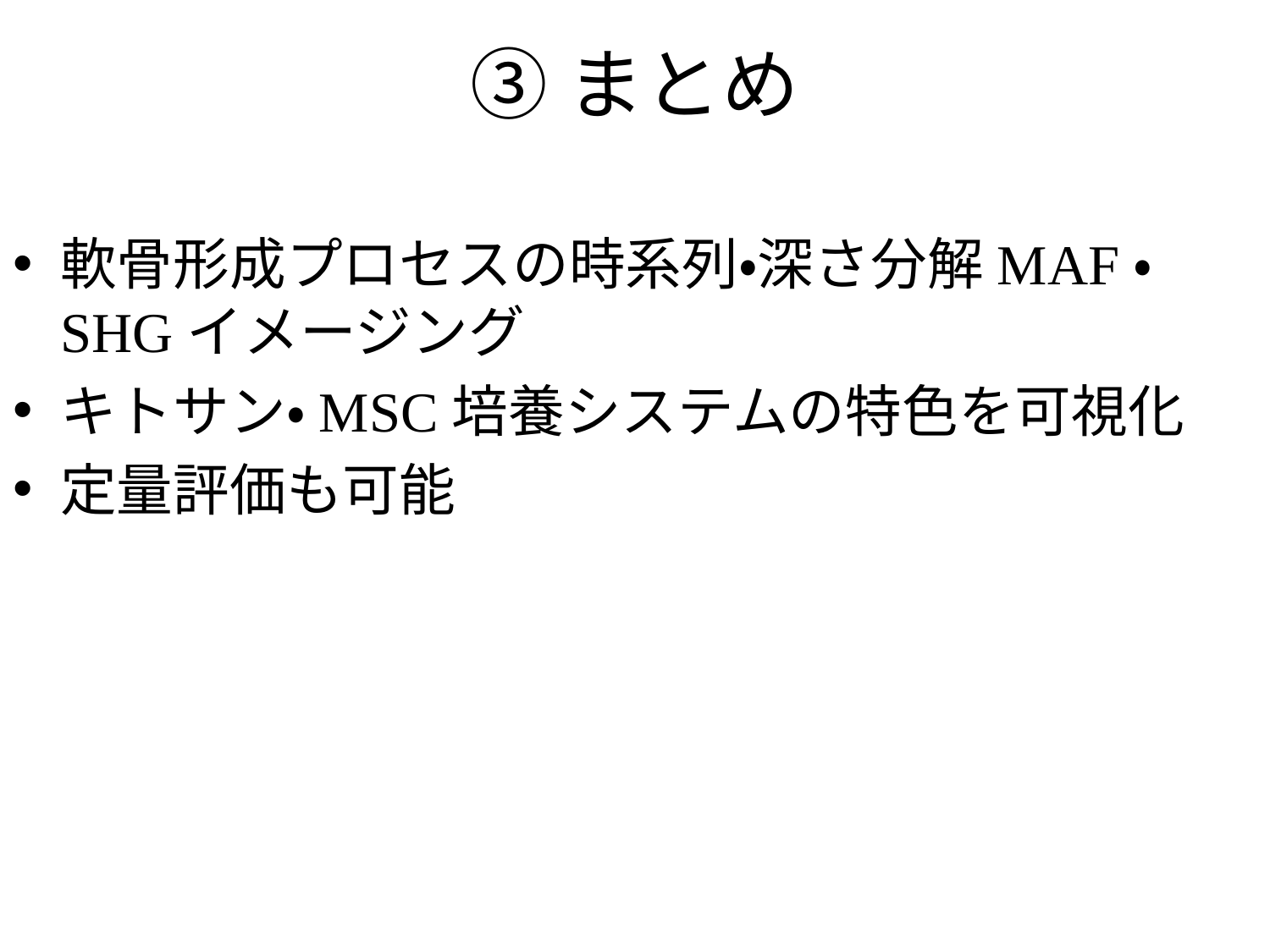

# ③まとめ
軟骨形成プロセスの時系列・深さ分解MAF・SHGイメージング
キトサン・MSC培養システムの特色を可視化
定量評価も可能